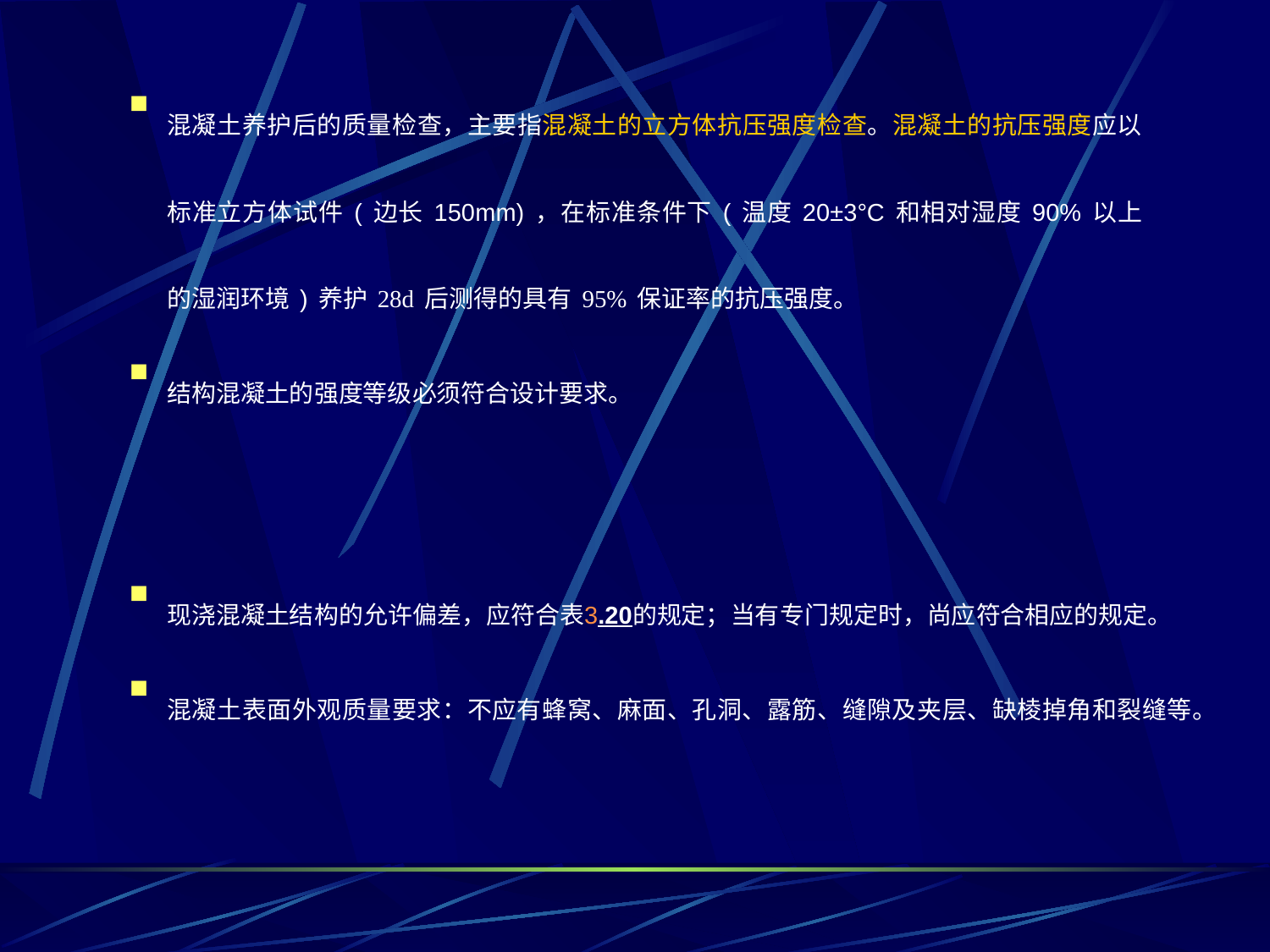

混凝土养护后的质量检查，主要指混凝土的立方体抗压强度检查。混凝土的抗压强度应以标准立方体试件(边长150mm)，在标准条件下(温度20±3°C和相对湿度90%以上的湿润环境)养护28d后测得的具有95%保证率的抗压强度。
结构混凝土的强度等级必须符合设计要求。
现浇混凝土结构的允许偏差，应符合表3.20的规定；当有专门规定时，尚应符合相应的规定。
混凝土表面外观质量要求：不应有蜂窝、麻面、孔洞、露筋、缝隙及夹层、缺棱掉角和裂缝等。